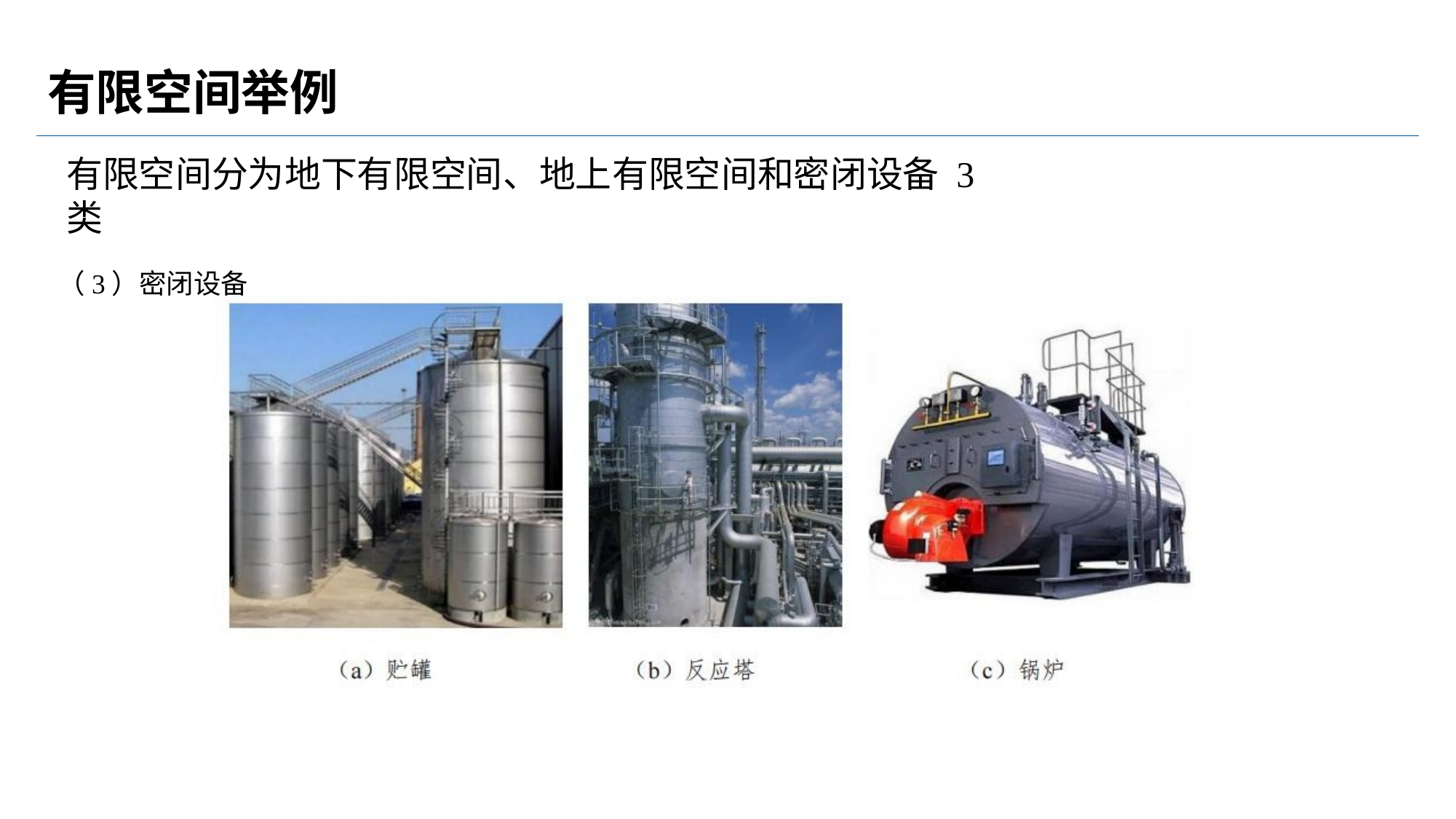

# 有限空间举例
有限空间分为地下有限空间、地上有限空间和密闭设备 3 类
（3）密闭设备

12